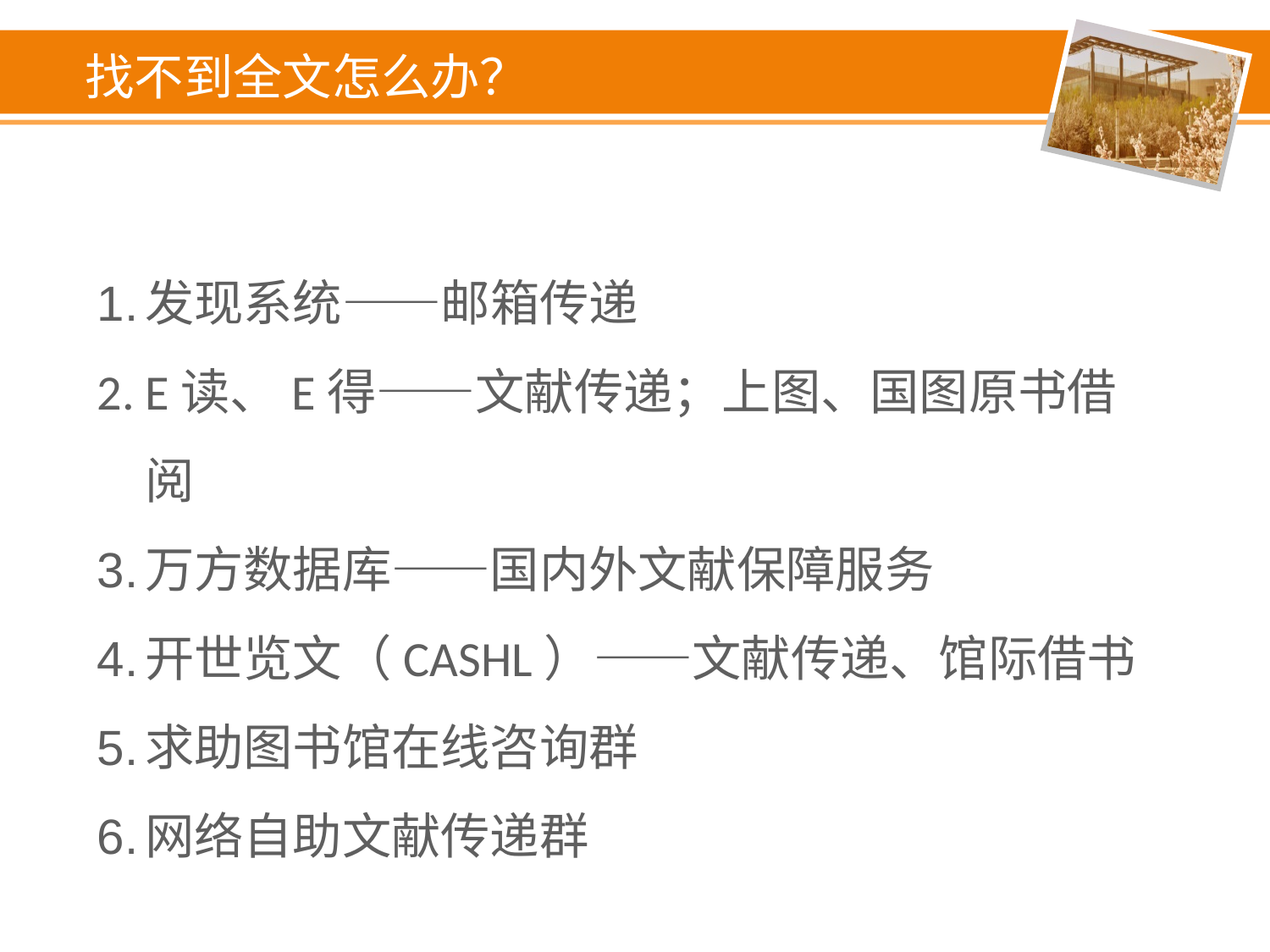

# 找不到全文怎么办？
发现系统——邮箱传递
E读、E得——文献传递；上图、国图原书借阅
万方数据库——国内外文献保障服务
开世览文（CASHL）——文献传递、馆际借书
求助图书馆在线咨询群
网络自助文献传递群